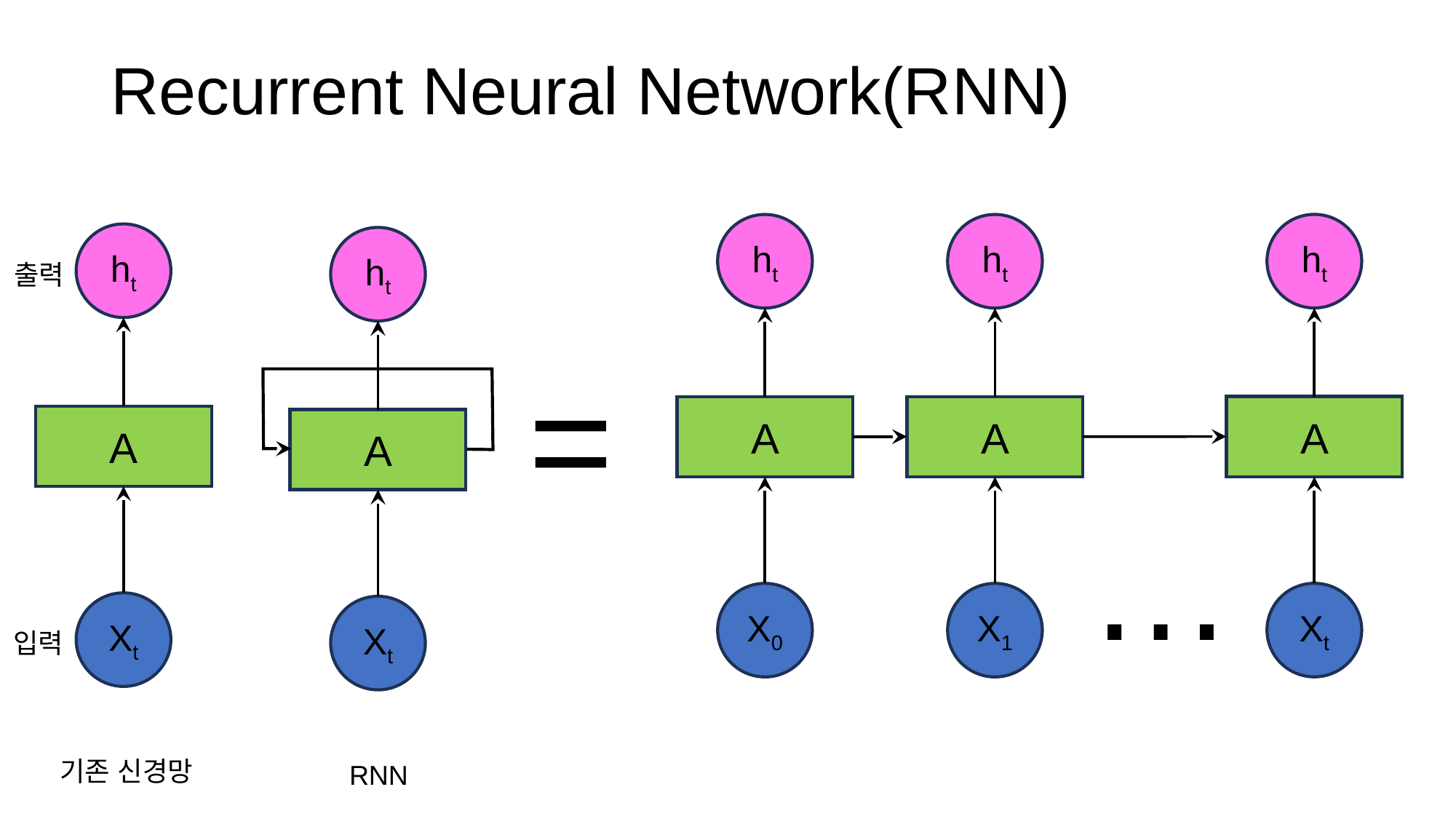

# Recurrent Neural Network(RNN)
ht
ht
ht
ht
ht
출력
=

A
A
A
A
A
…
Xt
X0
X1
Xt
Xt
입력
기존 신경망
RNN